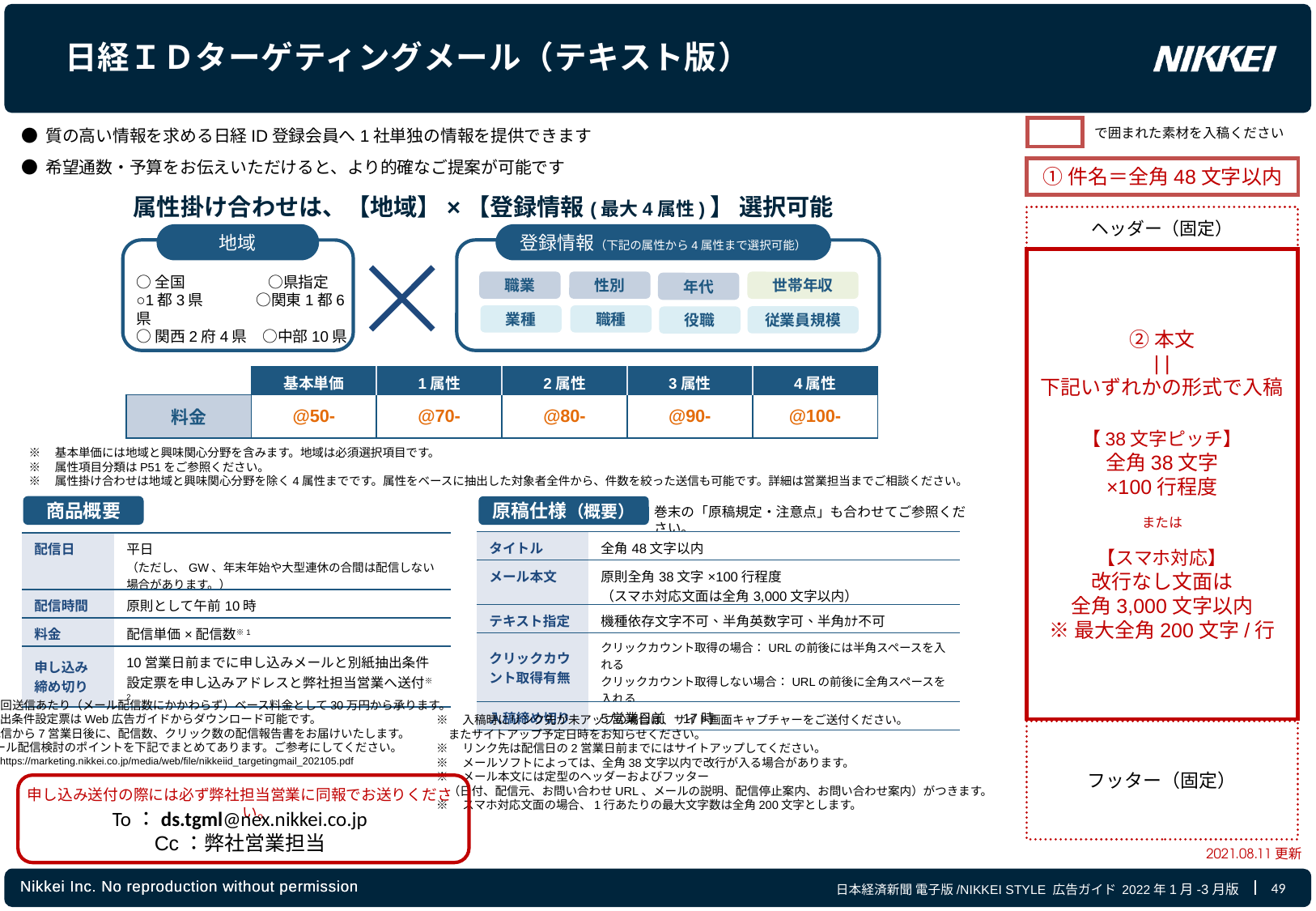

# 日経ＩＤターゲティングメール（テキスト版）

で囲まれた素材を入稿ください
● 質の高い情報を求める日経ID登録会員へ1社単独の情報を提供できます
● 希望通数・予算をお伝えいただけると、より的確なご提案が可能です
①件名＝全角48文字以内
属性掛け合わせは、【地域】×【登録情報(最大4属性)】 選択可能
ヘッダー（固定）
地域
登録情報（下記の属性から4属性まで選択可能）

②本文
| |
下記いずれかの形式で入稿

【38文字ピッチ】
全角38文字
×100行程度

または

【スマホ対応】
改行なし文面は
全角3,000文字以内
※最大全角200文字/行
○全国　　　　　  ○県指定
○1都3県　 　　 ○関東1都6県
○関西2府4県　○中部10県
性別
職業
世帯年収
年代
職種
業種
従業員規模
役職
|  | 基本単価 | 1属性 | 2属性 | 3属性 | 4属性 |
| --- | --- | --- | --- | --- | --- |
| 料金 | @50- | @70- | @80- | @90- | @100- |
※　基本単価には地域と興味関心分野を含みます。地域は必須選択項目です。
※　属性項目分類はP51をご参照ください。
※　属性掛け合わせは地域と興味関心分野を除く4属性までです。属性をベースに抽出した対象者全件から、件数を絞った送信も可能です。詳細は営業担当までご相談ください。
商品概要
原稿仕様（概要）
巻末の「原稿規定・注意点」も合わせてご参照ください。
| タイトル | 全角48文字以内 |
| --- | --- |
| メール本文 | 原則全角38文字×100行程度 （スマホ対応文面は全角3,000文字以内） |
| テキスト指定 | 機種依存文字不可、半角英数字可、半角ｶﾅ不可 |
| クリックカウント取得有無 | クリックカウント取得の場合：URLの前後には半角スペースを入れる クリックカウント取得しない場合：URLの前後に全角スペースを入れる |
| 入稿締め切り | 5営業日前　17時 |
| 配信日 | 平日 （ただし、GW、年末年始や大型連休の合間は配信しない場合があります。） |
| --- | --- |
| 配信時間 | 原則として午前10時 |
| 料金 | 配信単価×配信数※1 |
| 申し込み 締め切り | 10営業日前までに申し込みメールと別紙抽出条件設定票を申し込みアドレスと弊社担当営業へ送付※2 |
※1　1回送信あたり（メール配信数にかかわらず）ベース料金として30万円から承ります。
※2　抽出条件設定票はWeb広告ガイドからダウンロード可能です。
※　  配信から7営業日後に、配信数、クリック数の配信報告書をお届けいたします。
※    メール配信検討のポイントを下記でまとめてあります。ご参考にしてください。
　　　　https://marketing.nikkei.co.jp/media/web/file/nikkeiid_targetingmail_202105.pdf
※　入稿時にリンク先が未アップの場合は、サイト画面キャプチャーをご送付ください。
　またサイトアップ予定日時をお知らせください。
※　リンク先は配信日の2営業日前までにはサイトアップしてください。
※　メールソフトによっては、全角38文字以内で改行が入る場合があります。
※　メール本文には定型のヘッダーおよびフッター
　（日付、配信元、お問い合わせURL、メールの説明、配信停止案内、お問い合わせ案内）がつきます。
※　スマホ対応文面の場合、1行あたりの最大文字数は全角200文字とします。
フッター（固定）

申し込み送付の際には必ず弊社担当営業に同報でお送りください。
To：ds.tgml@nex.nikkei.co.jp
Cc：弊社営業担当
2021.08.11更新